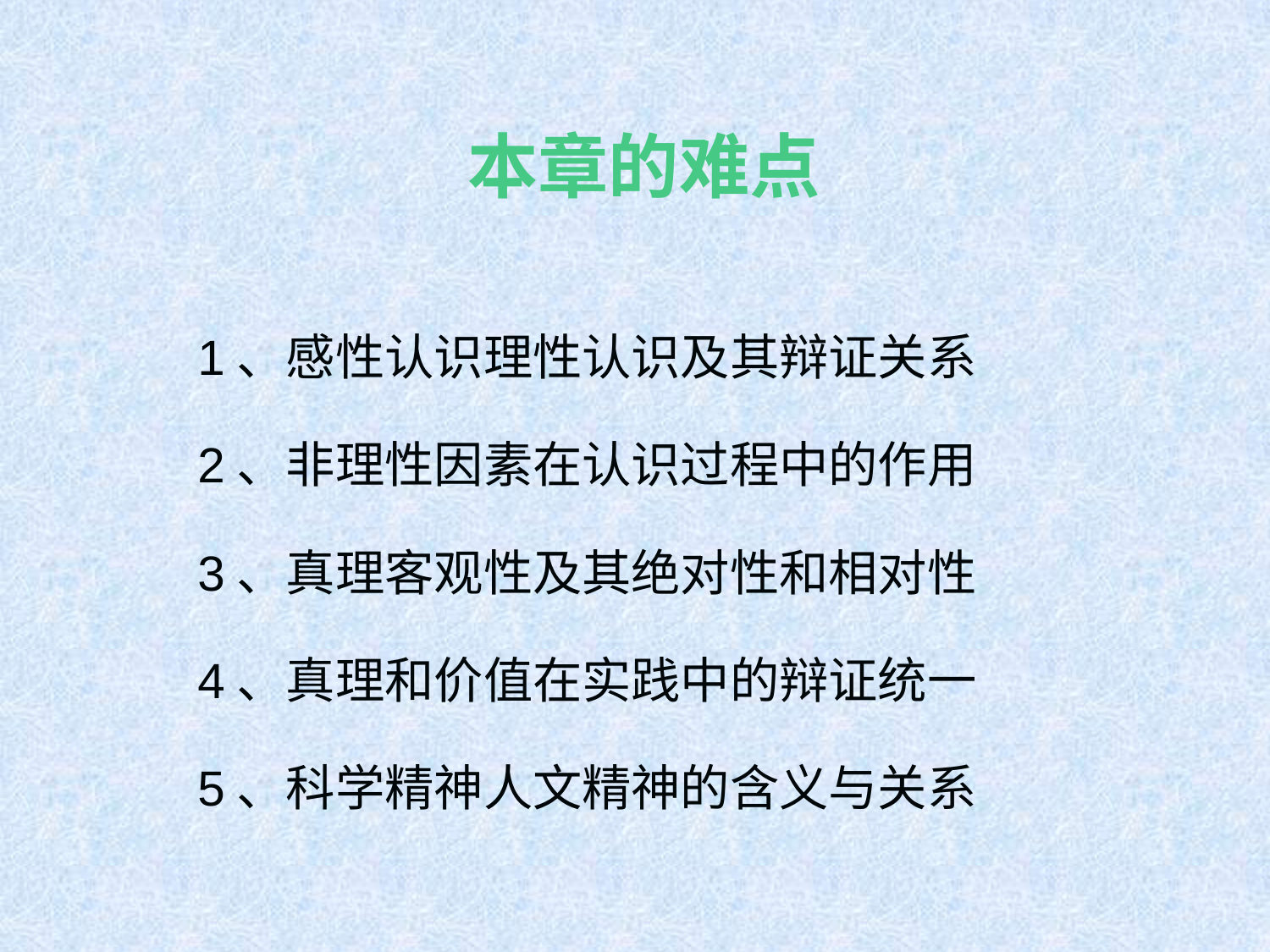

本章的难点
1、感性认识理性认识及其辩证关系
2、非理性因素在认识过程中的作用
3、真理客观性及其绝对性和相对性
4、真理和价值在实践中的辩证统一
5、科学精神人文精神的含义与关系